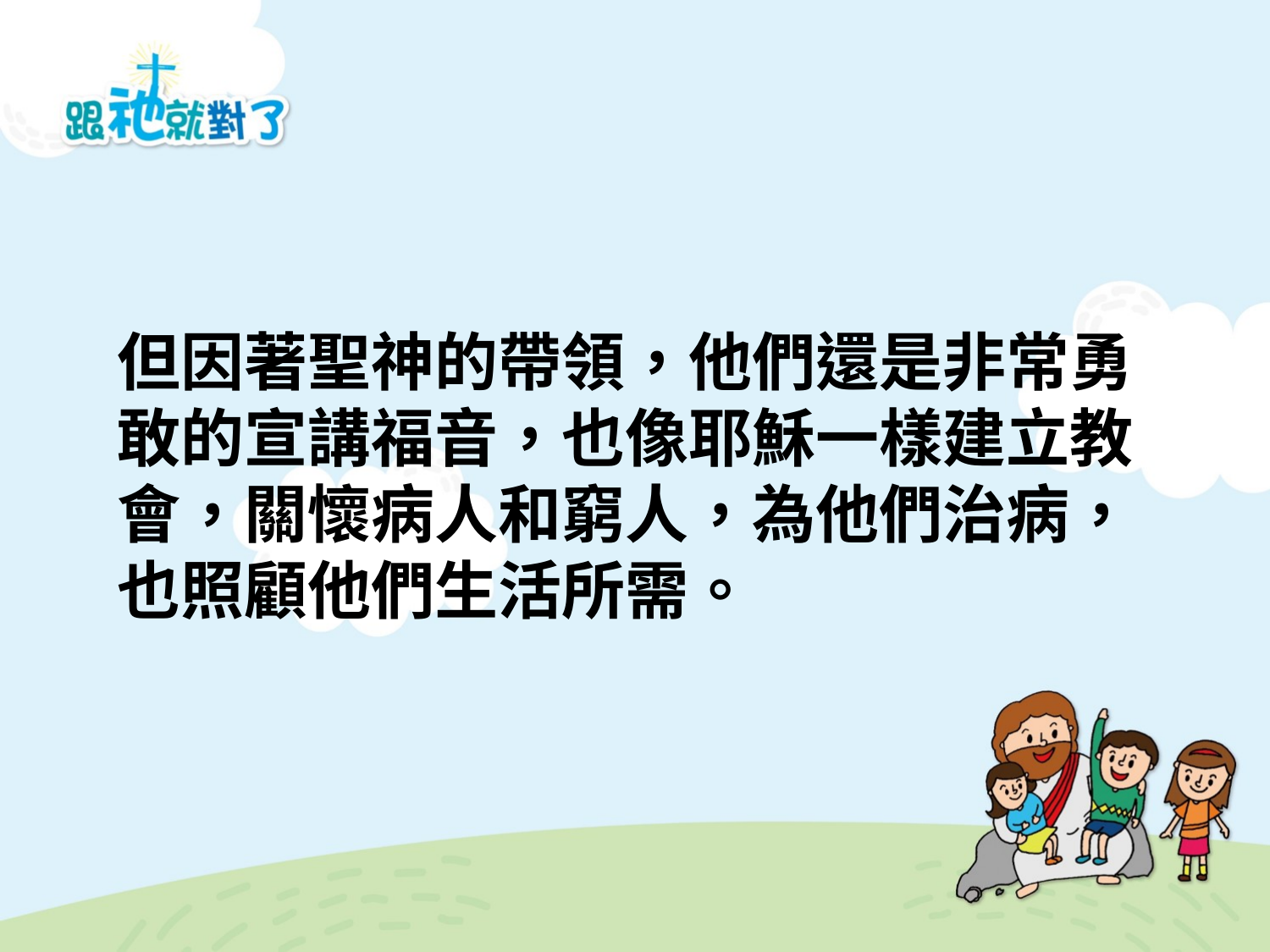

但因著聖神的帶領，他們還是非常勇敢的宣講福音，也像耶穌一樣建立教會，關懷病人和窮人，為他們治病，也照顧他們生活所需。